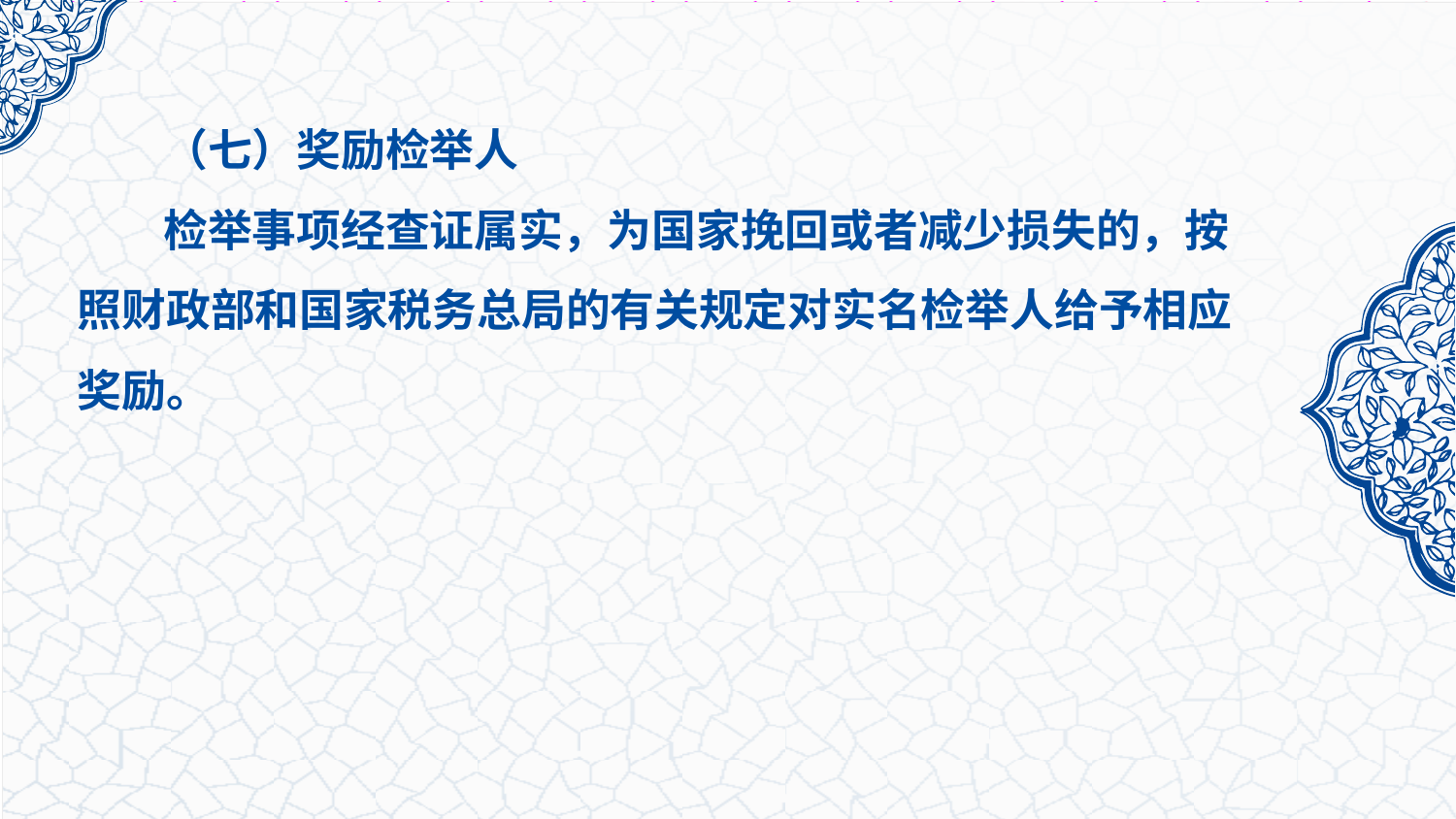

（七）奖励检举人
检举事项经查证属实，为国家挽回或者减少损失的，按照财政部和国家税务总局的有关规定对实名检举人给予相应奖励。